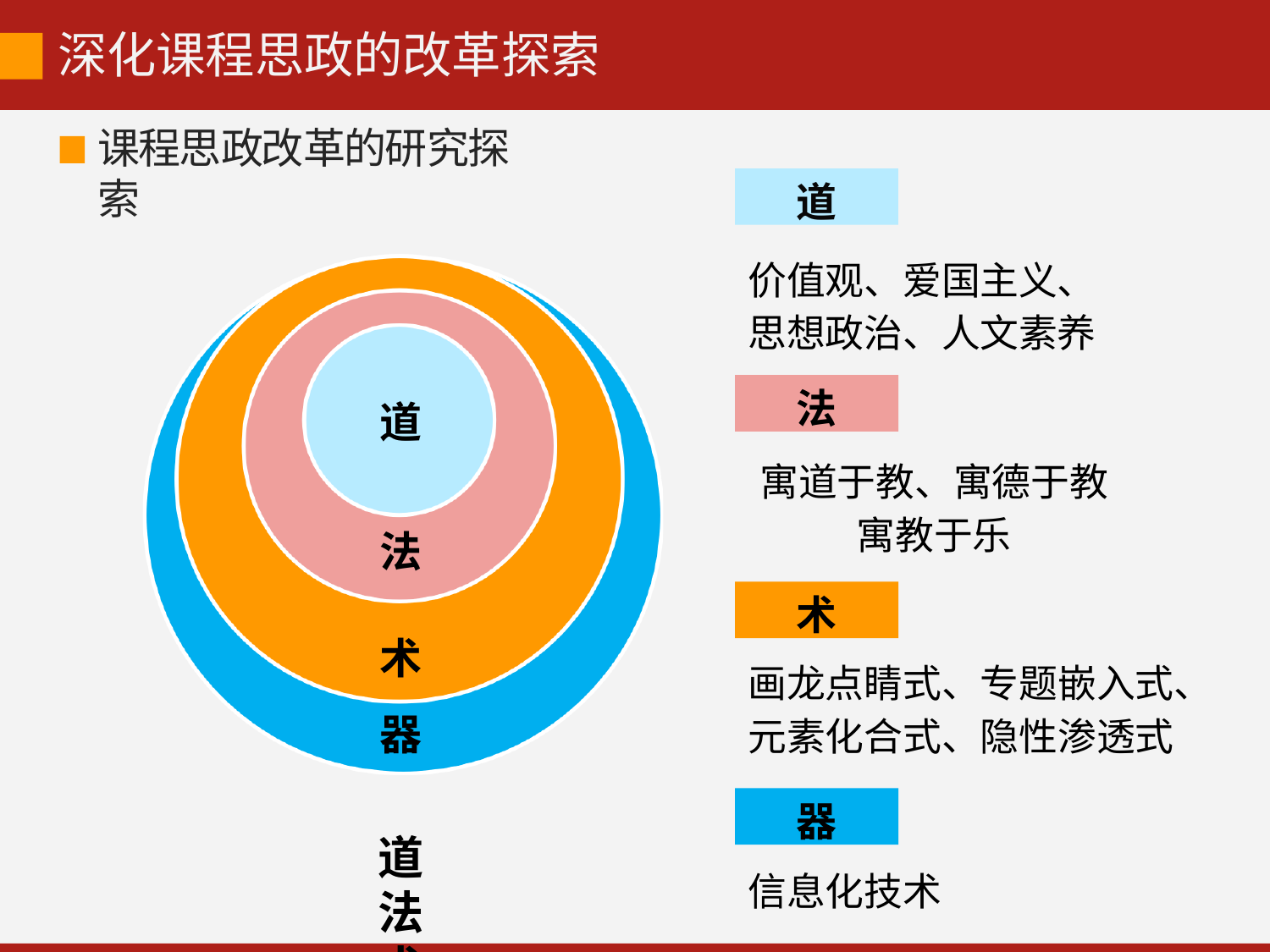

# 深化课程思政的改革探索
课程思政改革的研究探索

道
价值观、爱国主义、 思想政治、人文素养

法
道

法
术 器

道法术器
寓道于教、寓德于教
寓教于乐
术
画龙点睛式、专题嵌入式、 元素化合式、隐性渗透式
器
信息化技术